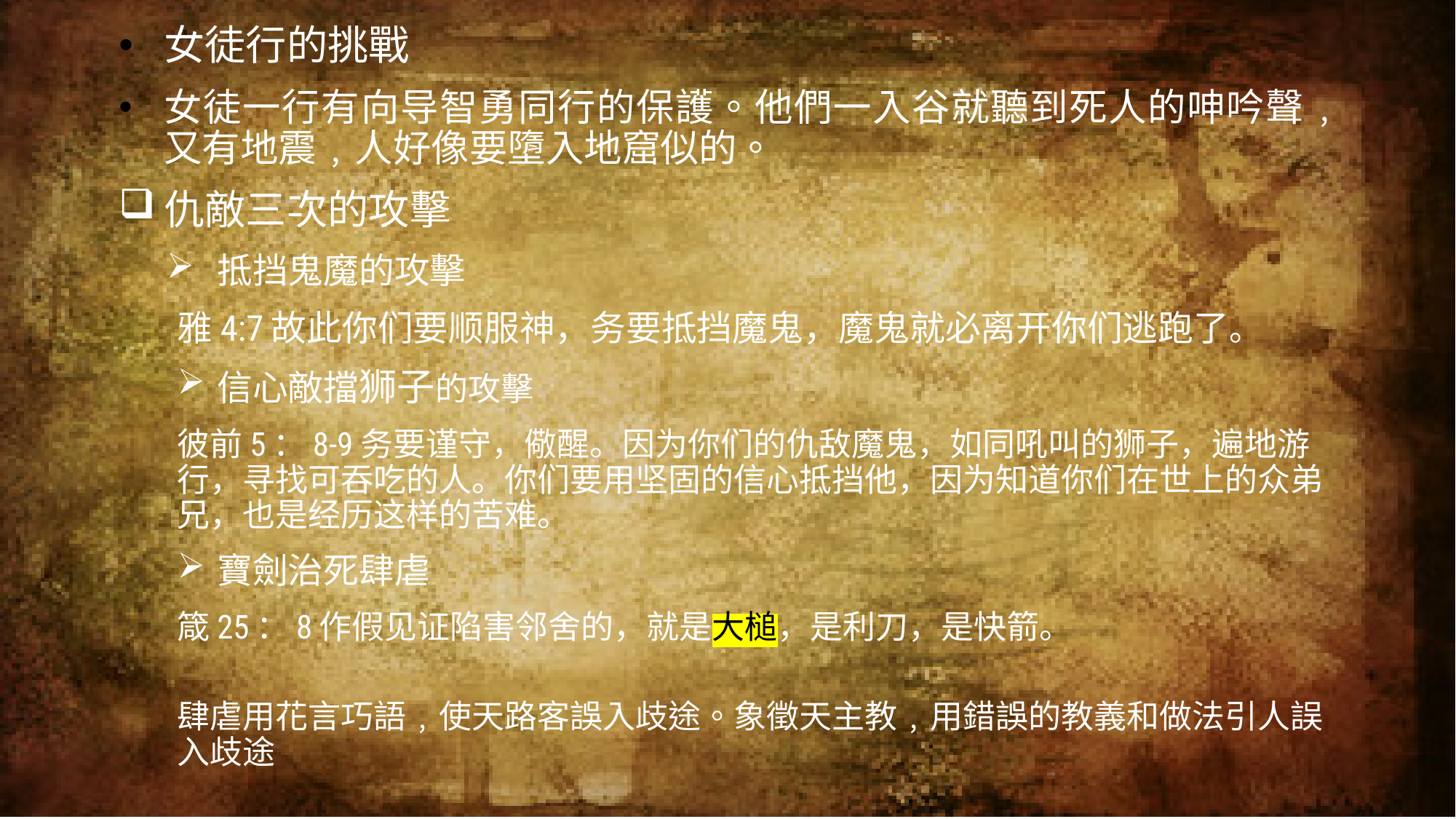

女徒行的挑戰
女徒一行有向导智勇同行的保護。他們一入谷就聽到死人的呻吟聲﹐又有地震﹐人好像要墮入地窟似的。
仇敵三次的攻擊
抵挡鬼魔的攻擊
雅4:7故此你们要顺服神，务要抵挡魔鬼，魔鬼就必离开你们逃跑了。
信心敵擋狮子的攻擊
彼前5：8-9务要谨守，儆醒。因为你们的仇敌魔鬼，如同吼叫的狮子，遍地游行，寻找可吞吃的人。你们要用坚固的信心抵挡他，因为知道你们在世上的众弟兄，也是经历这样的苦难。
寶劍治死肆虐
箴25：8作假见证陷害邻舍的，就是大槌，是利刀，是快箭。
肆虐用花言巧語﹐使天路客誤入歧途。象徵天主教﹐用錯誤的教義和做法引人誤入歧途